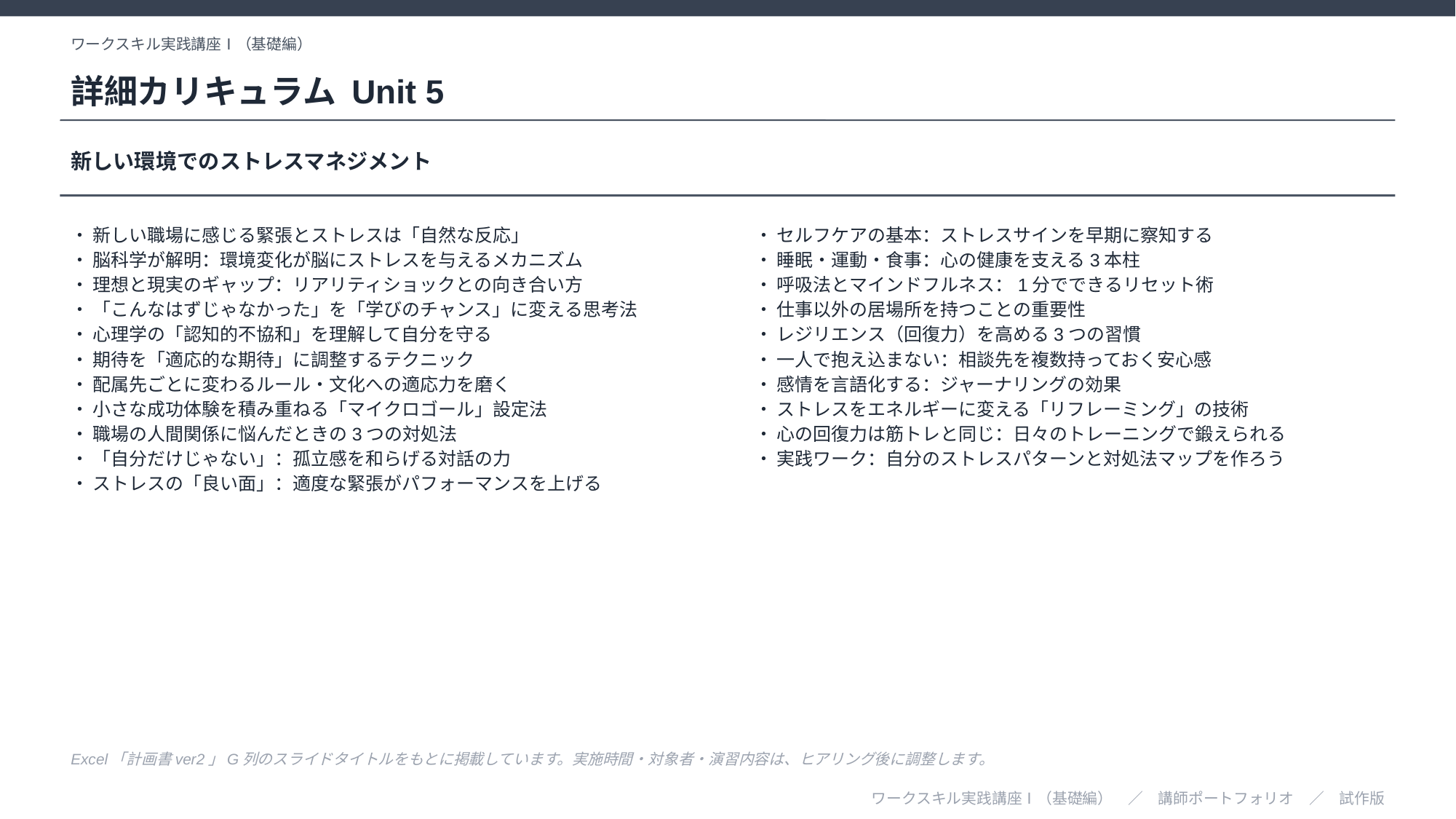

ワークスキル実践講座Ⅰ（基礎編）
詳細カリキュラム Unit 5

新しい環境でのストレスマネジメント

・ 新しい職場に感じる緊張とストレスは「自然な反応」
・ 脳科学が解明：環境変化が脳にストレスを与えるメカニズム
・ 理想と現実のギャップ：リアリティショックとの向き合い方
・ 「こんなはずじゃなかった」を「学びのチャンス」に変える思考法
・ 心理学の「認知的不協和」を理解して自分を守る
・ 期待を「適応的な期待」に調整するテクニック
・ 配属先ごとに変わるルール・文化への適応力を磨く
・ 小さな成功体験を積み重ねる「マイクロゴール」設定法
・ 職場の人間関係に悩んだときの3つの対処法
・ 「自分だけじゃない」：孤立感を和らげる対話の力
・ ストレスの「良い面」：適度な緊張がパフォーマンスを上げる
・ セルフケアの基本：ストレスサインを早期に察知する
・ 睡眠・運動・食事：心の健康を支える3本柱
・ 呼吸法とマインドフルネス：1分でできるリセット術
・ 仕事以外の居場所を持つことの重要性
・ レジリエンス（回復力）を高める3つの習慣
・ 一人で抱え込まない：相談先を複数持っておく安心感
・ 感情を言語化する：ジャーナリングの効果
・ ストレスをエネルギーに変える「リフレーミング」の技術
・ 心の回復力は筋トレと同じ：日々のトレーニングで鍛えられる
・ 実践ワーク：自分のストレスパターンと対処法マップを作ろう
Excel「計画書ver2」G列のスライドタイトルをもとに掲載しています。実施時間・対象者・演習内容は、ヒアリング後に調整します。
ワークスキル実践講座Ⅰ（基礎編）　／　講師ポートフォリオ　／　試作版